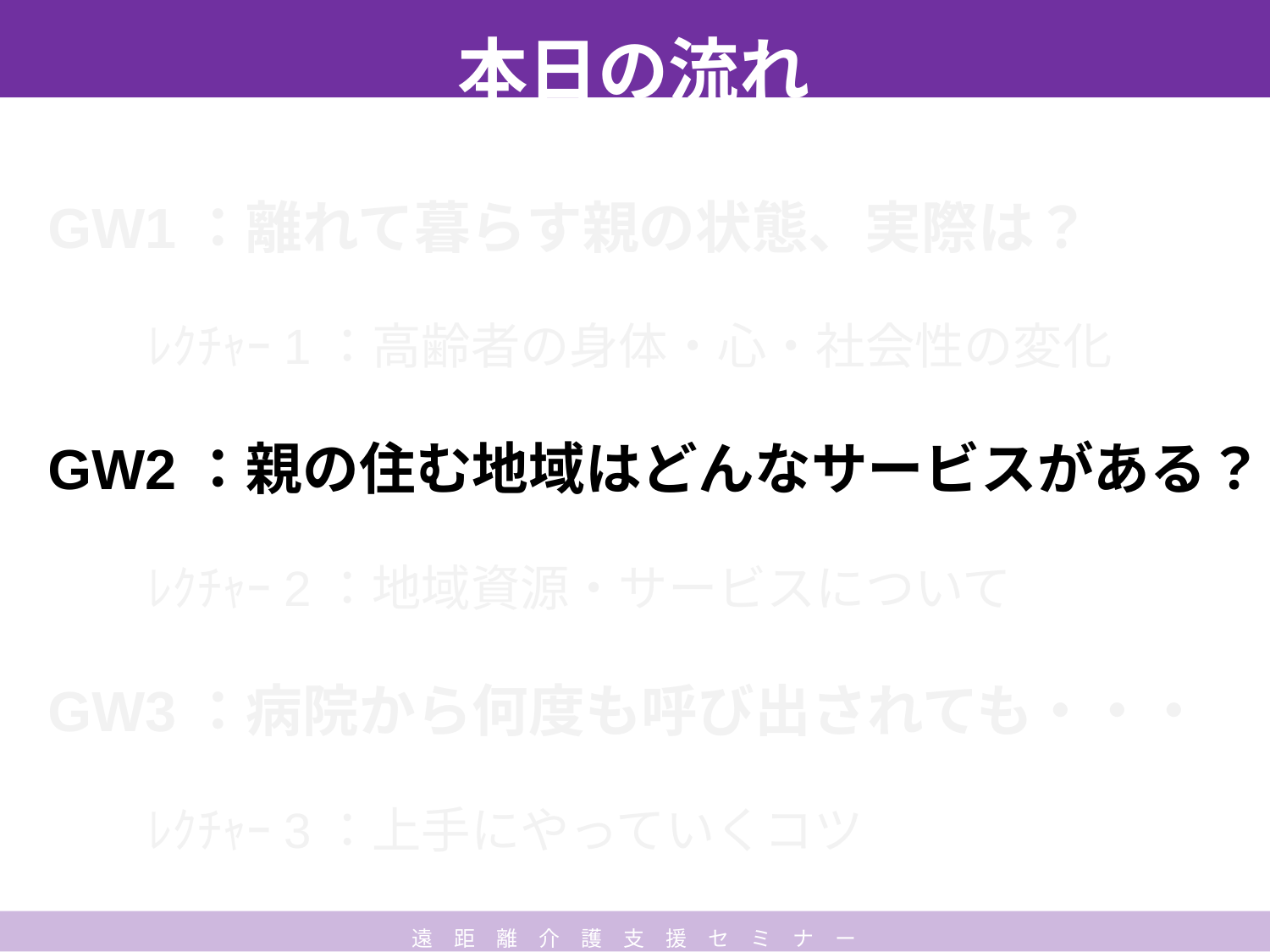

本日の流れ
GW1：離れて暮らす親の状態、実際は？
ﾚｸﾁｬｰ1：高齢者の身体・心・社会性の変化
GW2：親の住む地域はどんなサービスがある？
ﾚｸﾁｬｰ2：地域資源・サービスについて
GW3：病院から何度も呼び出されても・・・
ﾚｸﾁｬｰ3：上手にやっていくコツ
遠　距　離　介　護　支　援　セ　ミ　ナ　ー